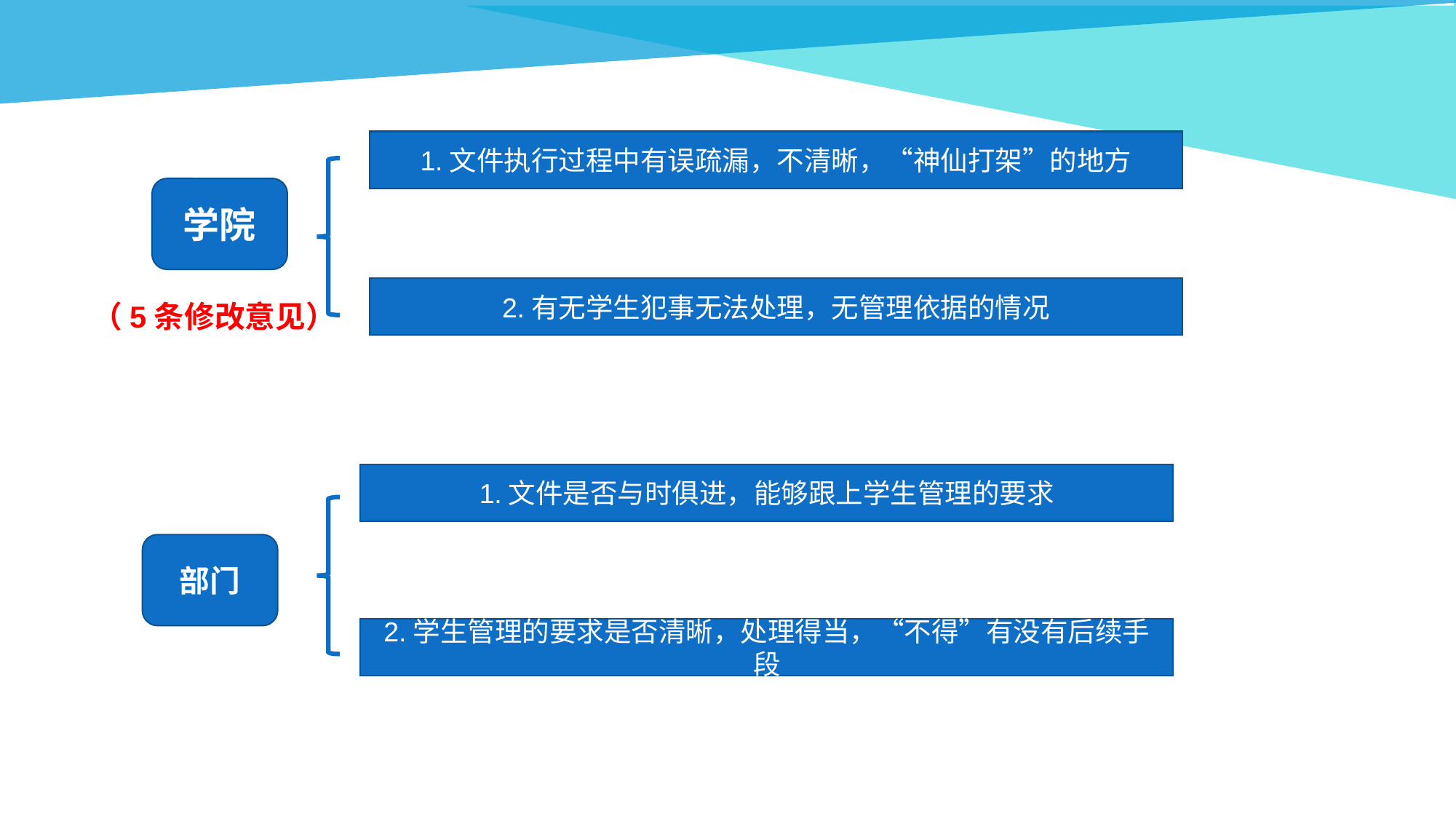

1.文件执行过程中有误疏漏，不清晰，“神仙打架”的地方

学院
2.有无学生犯事无法处理，无管理依据的情况
（5条修改意见）
1.文件是否与时俱进，能够跟上学生管理的要求

部门
2.学生管理的要求是否清晰，处理得当，“不得”有没有后续手段